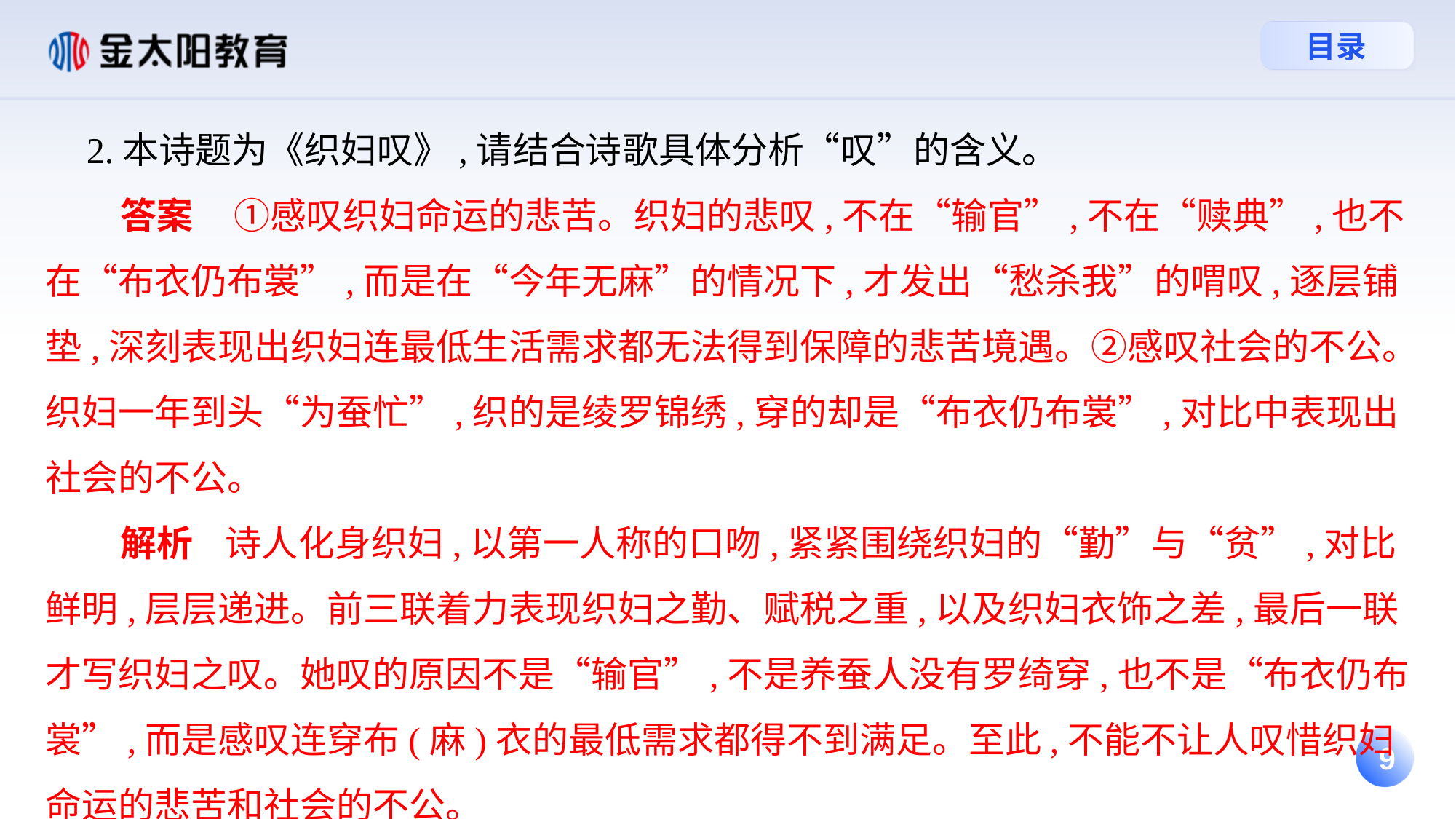

2.本诗题为《织妇叹》,请结合诗歌具体分析“叹”的含义。
        答案     ①感叹织妇命运的悲苦。织妇的悲叹,不在“输官”,不在“赎典”,也不在“布衣仍布裳”,而是在“今年无麻”的情况下,才发出“愁杀我”的喟叹,逐层铺垫,深刻表现出织妇连最低生活需求都无法得到保障的悲苦境遇。②感叹社会的不公。织妇一年到头“为蚕忙”,织的是绫罗锦绣,穿的却是“布衣仍布裳”,对比中表现出社会的不公。
        解析    诗人化身织妇,以第一人称的口吻,紧紧围绕织妇的“勤”与“贫”,对比鲜明,层层递进。前三联着力表现织妇之勤、赋税之重,以及织妇衣饰之差,最后一联才写织妇之叹。她叹的原因不是“输官”,不是养蚕人没有罗绮穿,也不是“布衣仍布裳”,而是感叹连穿布(麻)衣的最低需求都得不到满足。至此,不能不让人叹惜织妇命运的悲苦和社会的不公。